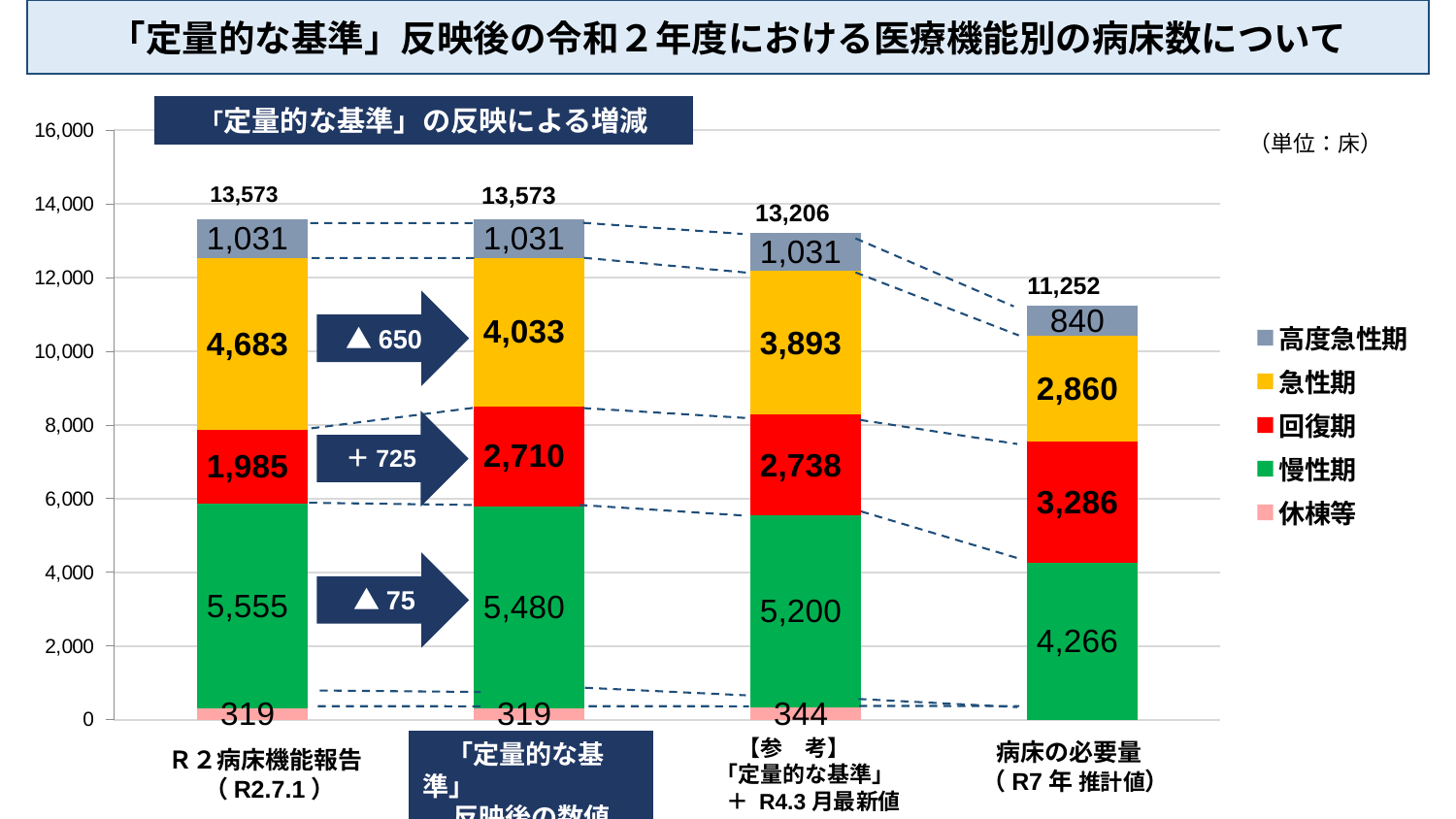

「定量的な基準」反映後の令和２年度における医療機能別の病床数について
「定量的な基準」の反映による増減

### Chart

| Category | 休棟等 | 慢性期 | 回復期 | 急性期 | 高度急性期 |
|---|---|---|---|---|---|
| 現状（R2.7.1） | 319.0 | 5555.0 | 1985.0 | 4683.0 | 1031.0 |
| 定量的な基準 | 319.0 | 5480.0 | 2710.0 | 4033.0 | 1031.0 |
| 定量的な基準
＋
R3.3月時点の最新値
＋　転換予定反映 | 344.0 | 5200.0 | 2738.0 | 3893.0 | 1031.0 |
| 必要病床数（2025） | None | 4266.0 | 3286.0 | 2860.0 | 840.0 |
　　（単位：床）
13,573
13,573
13,206

11,252

　　▲650

　　＋725

　　▲75

　　【参　考】
　「定量的な基準」
 　＋ R4.3月最新値
 病床の必要量
（R7年 推計値）
　「定量的な基準」
反映後の数値
Ｒ２病床機能報告
 　（R2.7.1）